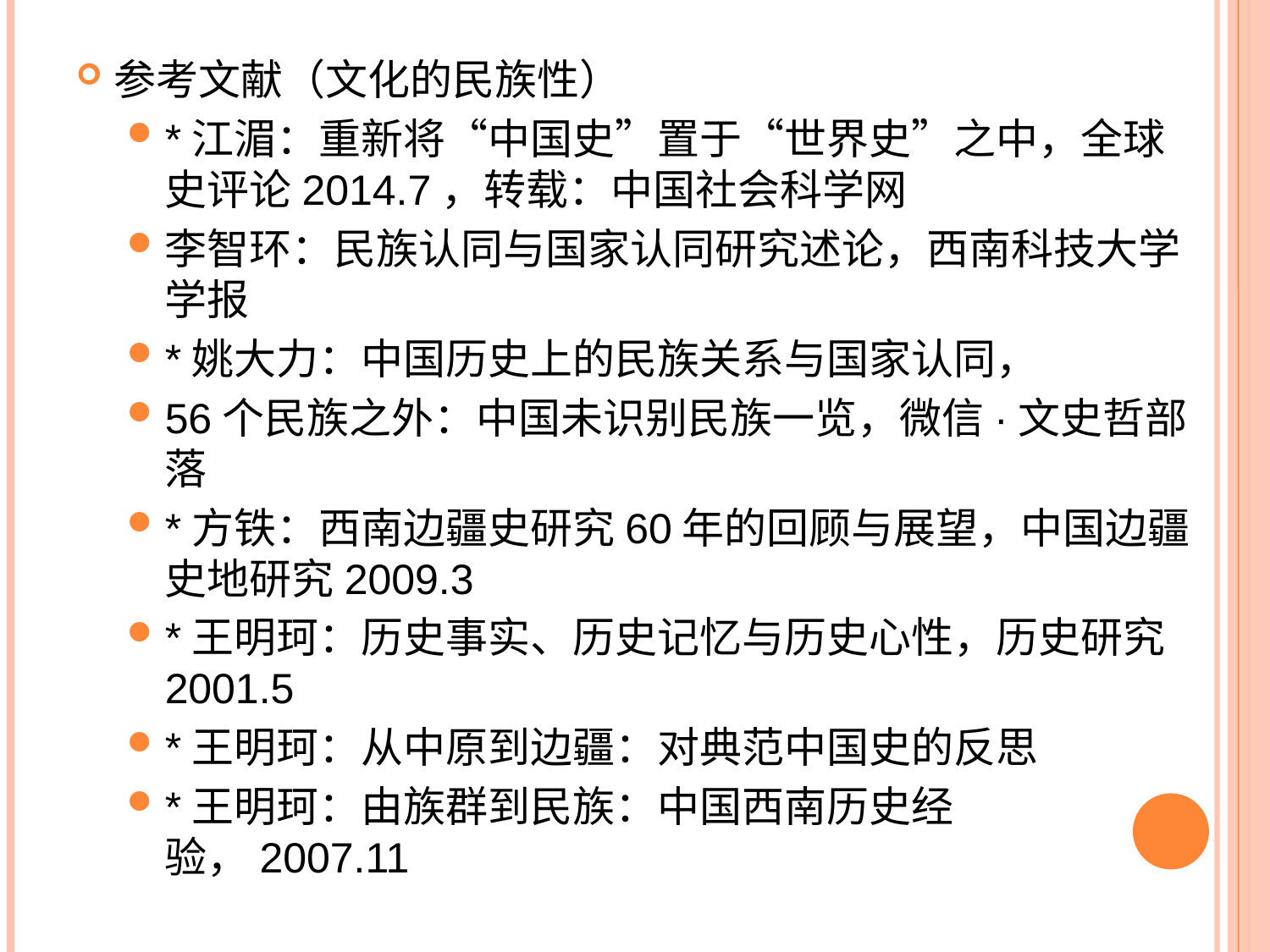

参考文献（文化的民族性）
*江湄：重新将“中国史”置于“世界史”之中，全球史评论2014.7，转载：中国社会科学网
李智环：民族认同与国家认同研究述论，西南科技大学学报
*姚大力：中国历史上的民族关系与国家认同，
56个民族之外：中国未识别民族一览，微信·文史哲部落
*方铁：西南边疆史研究60年的回顾与展望，中国边疆史地研究2009.3
*王明珂：历史事实、历史记忆与历史心性，历史研究2001.5
*王明珂：从中原到边疆：对典范中国史的反思
*王明珂：由族群到民族：中国西南历史经验，2007.11